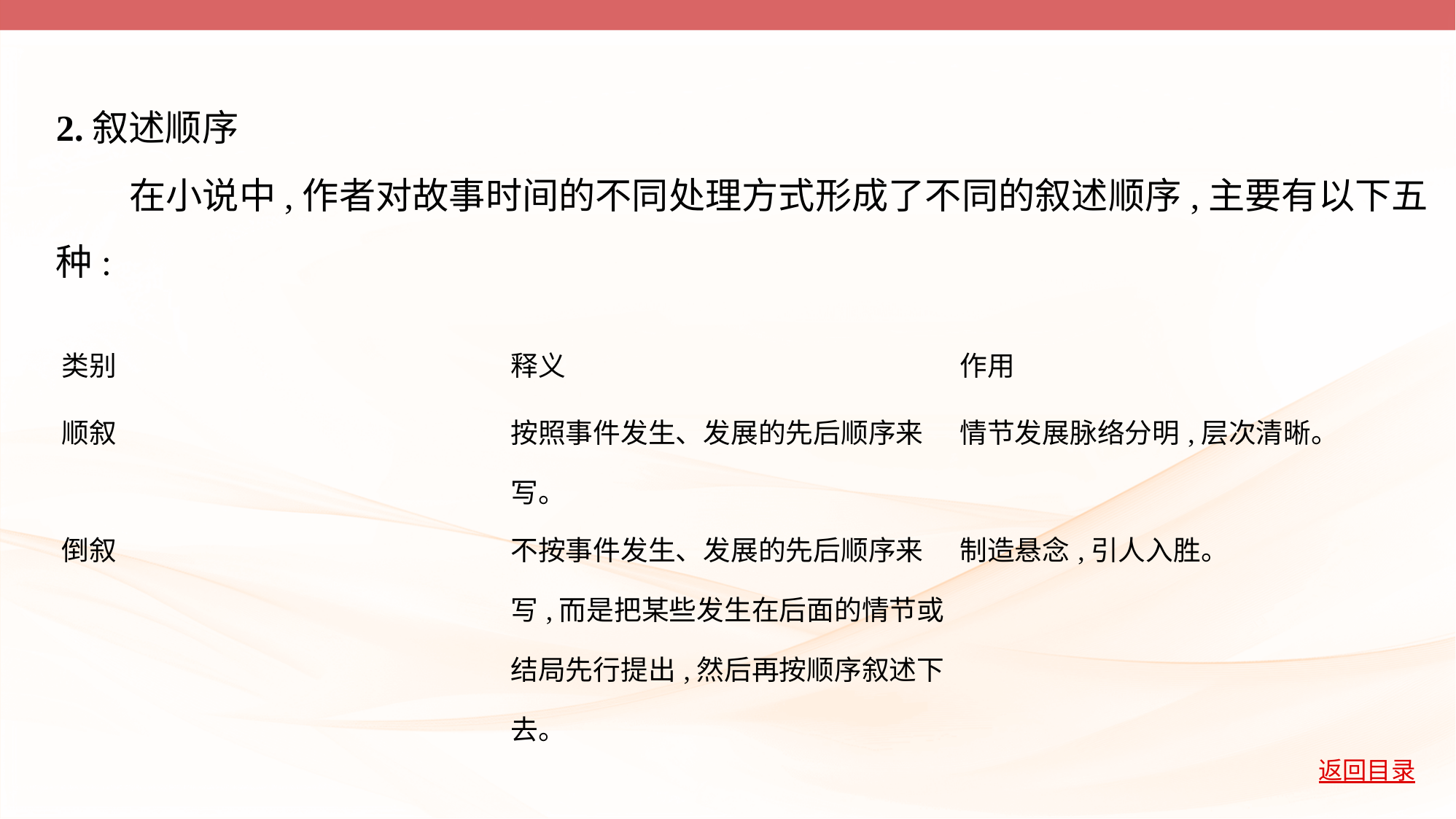

2.叙述顺序
　　在小说中,作者对故事时间的不同处理方式形成了不同的叙述顺序,主要有以下五
种:
| 类别 | 释义 | 作用 |
| --- | --- | --- |
| 顺叙 | 按照事件发生、发展的先后顺序来 写。 | 情节发展脉络分明,层次清晰。 |
| 倒叙 | 不按事件发生、发展的先后顺序来 写,而是把某些发生在后面的情节或 结局先行提出,然后再按顺序叙述下 去。 | 制造悬念,引人入胜。 |